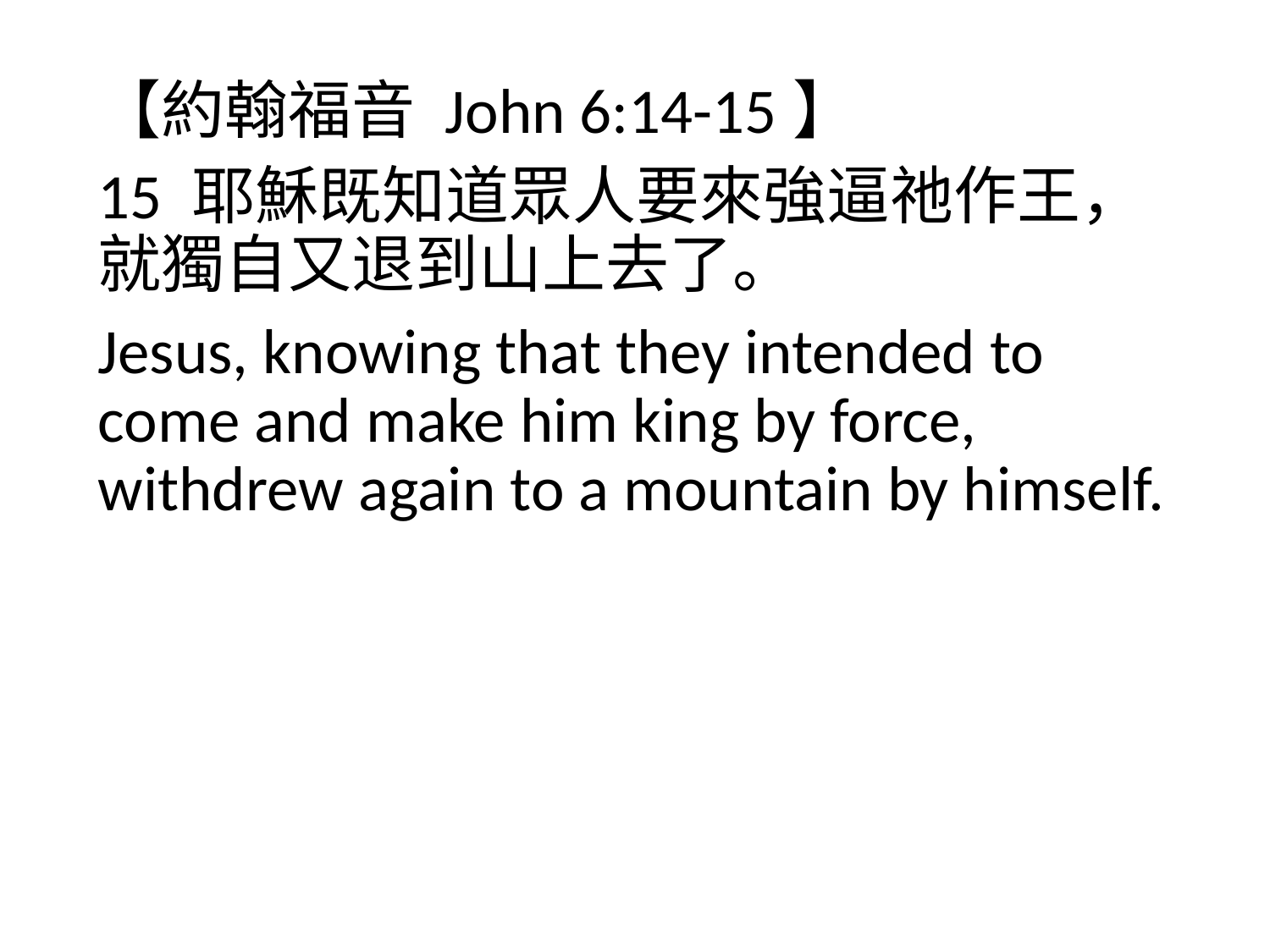

【約翰福音 John 6:14-15】
15 耶穌既知道眾人要來強逼祂作王，就獨自又退到山上去了。
Jesus, knowing that they intended to come and make him king by force, withdrew again to a mountain by himself.